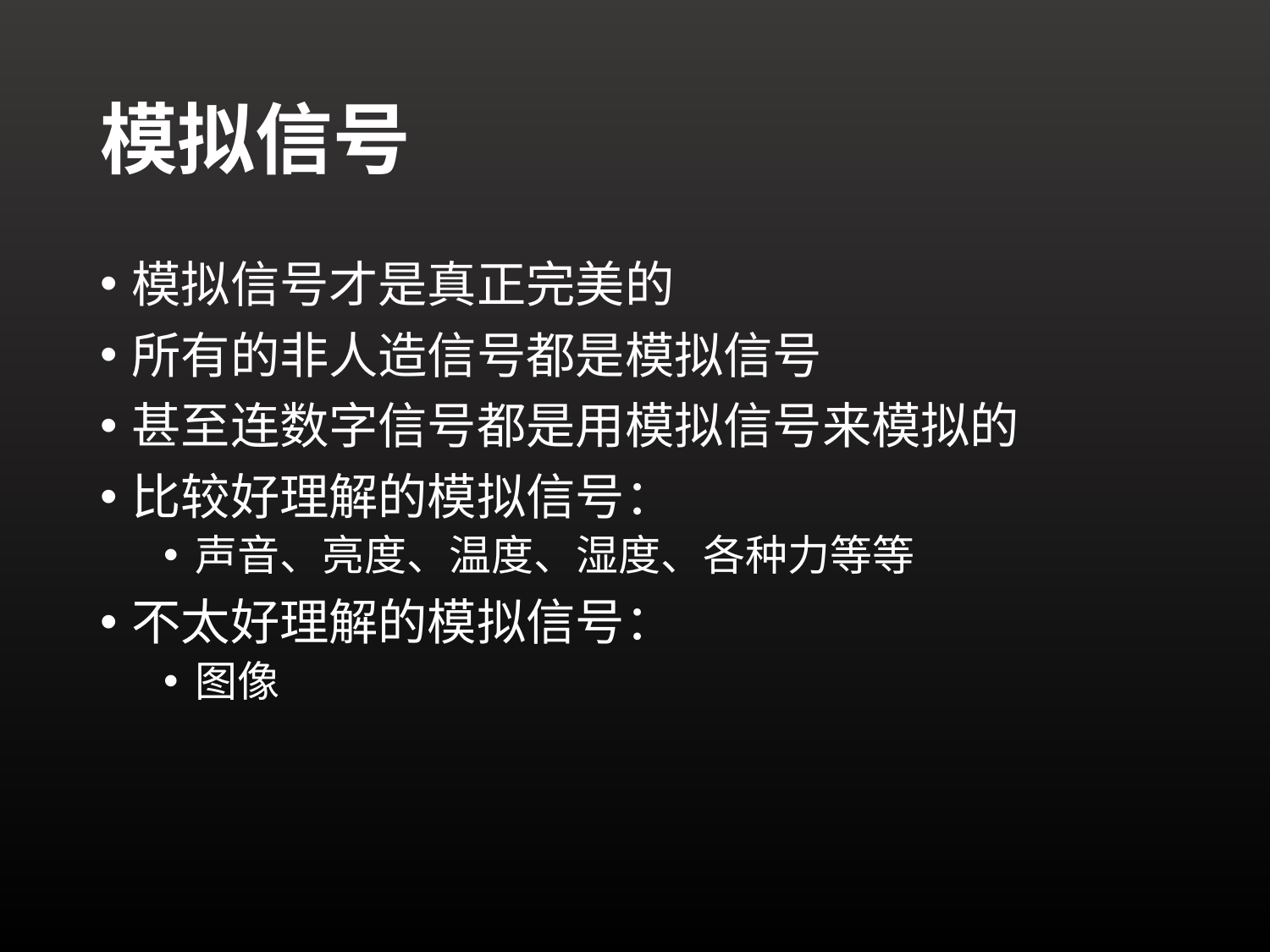

# 模拟信号
模拟信号才是真正完美的
所有的非人造信号都是模拟信号
甚至连数字信号都是用模拟信号来模拟的
比较好理解的模拟信号：
声音、亮度、温度、湿度、各种力等等
不太好理解的模拟信号：
图像